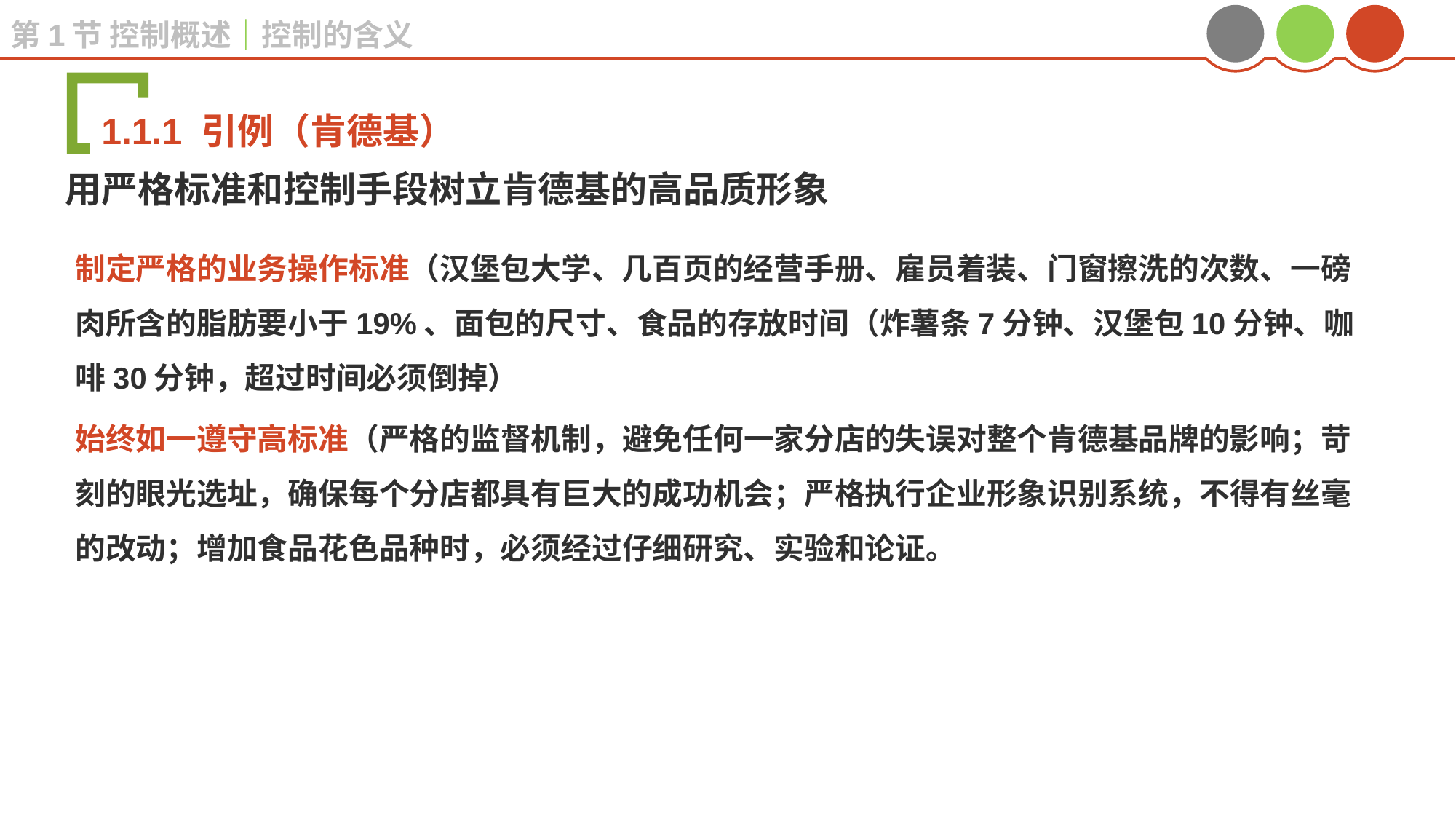

第1节 控制概述│控制的含义

1.1.1 引例（肯德基）
用严格标准和控制手段树立肯德基的高品质形象
制定严格的业务操作标准（汉堡包大学、几百页的经营手册、雇员着装、门窗擦洗的次数、一磅肉所含的脂肪要小于19%、面包的尺寸、食品的存放时间（炸薯条7分钟、汉堡包10分钟、咖啡30分钟，超过时间必须倒掉）
始终如一遵守高标准（严格的监督机制，避免任何一家分店的失误对整个肯德基品牌的影响；苛刻的眼光选址，确保每个分店都具有巨大的成功机会；严格执行企业形象识别系统，不得有丝毫的改动；增加食品花色品种时，必须经过仔细研究、实验和论证。